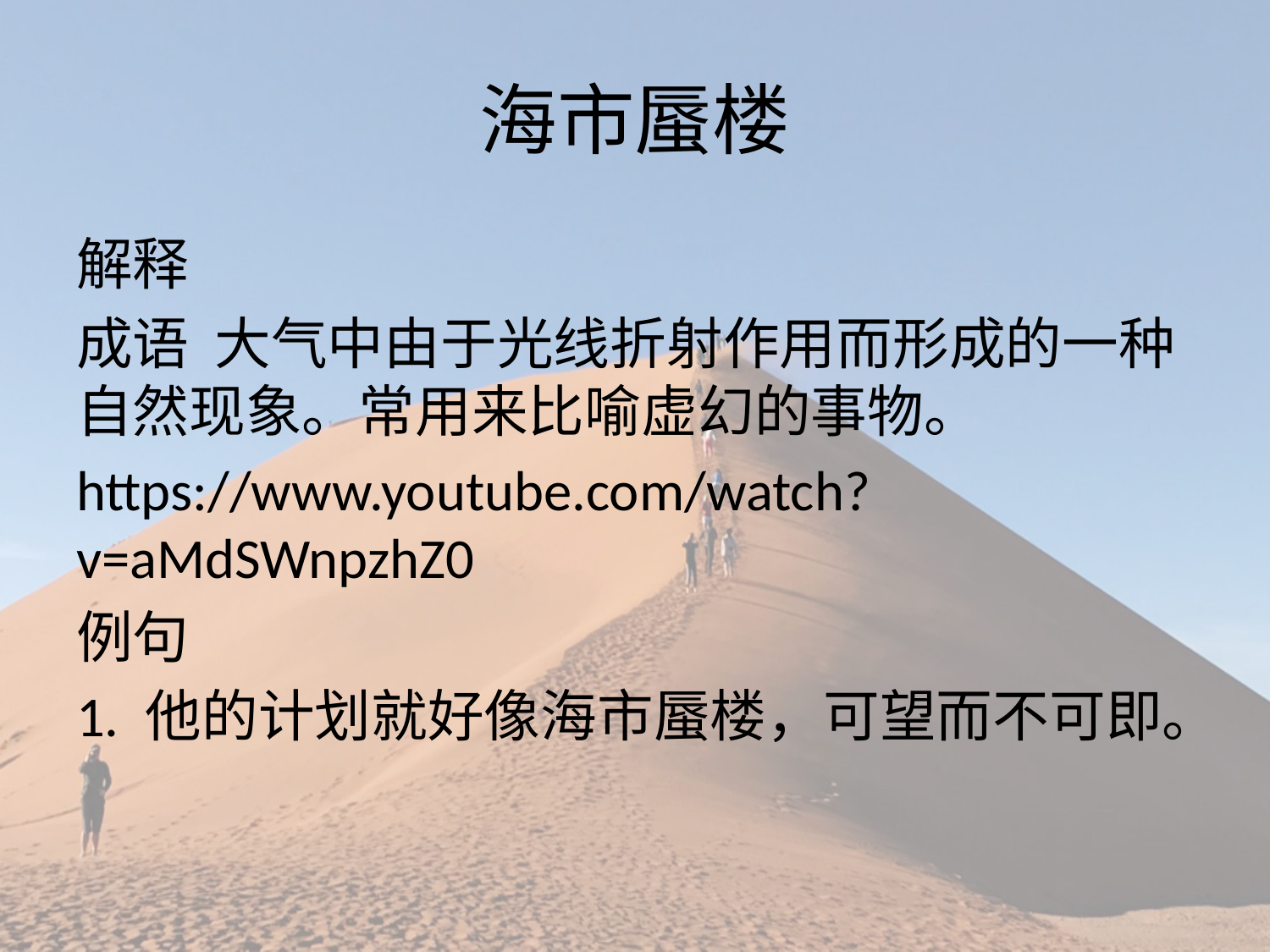

# 海市蜃楼
解释
成语  大气中由于光线折射作用而形成的一种自然现象。常用来比喻虚幻的事物。
https://www.youtube.com/watch?v=aMdSWnpzhZ0
例句
1. 他的计划就好像海市蜃楼，可望而不可即。